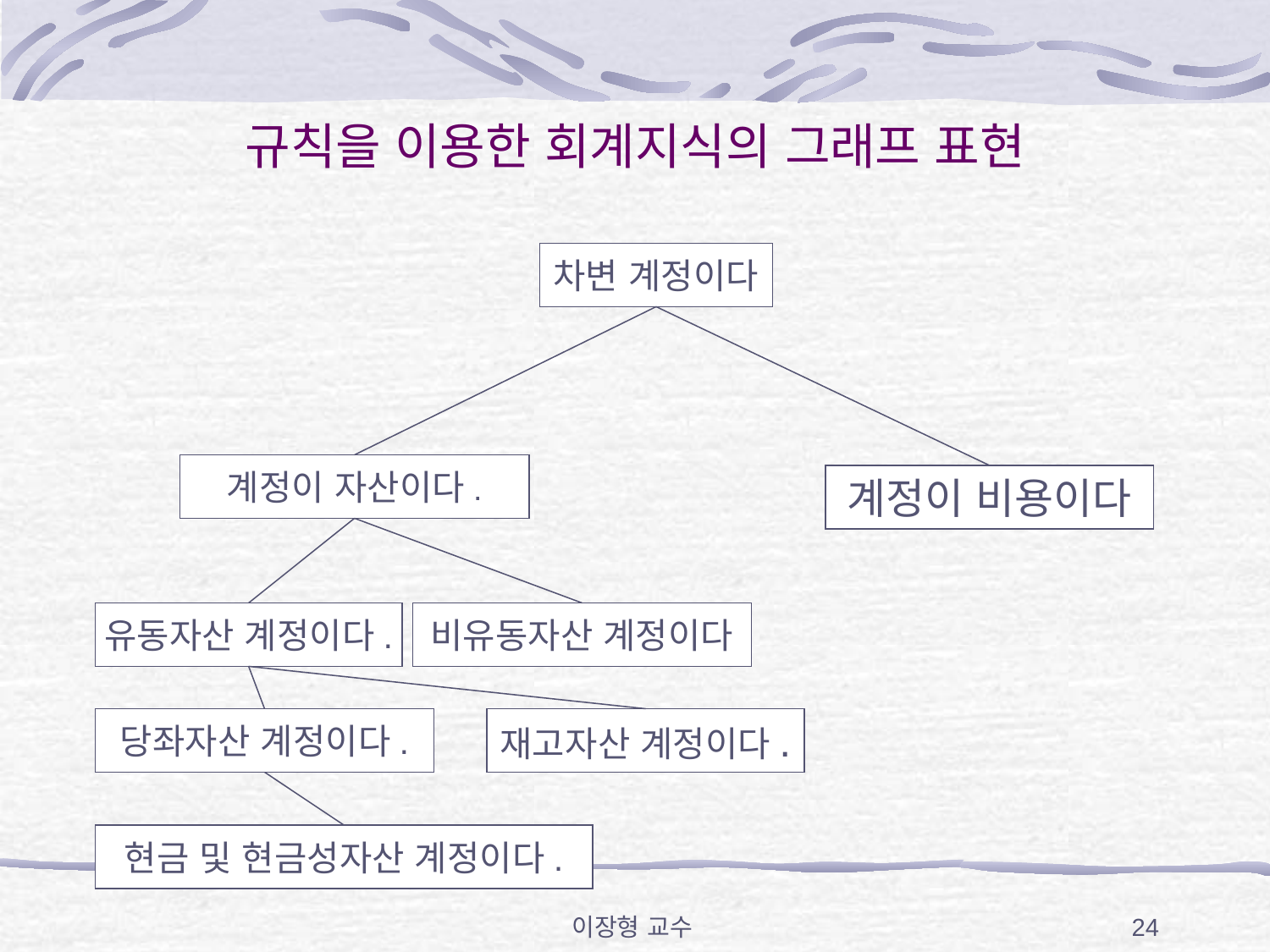

# 규칙을 이용한 회계지식의 그래프 표현
차변 계정이다
계정이 자산이다.
계정이 비용이다
유동자산 계정이다.
비유동자산 계정이다
당좌자산 계정이다.
재고자산 계정이다.
현금 및 현금성자산 계정이다.
이장형 교수
24